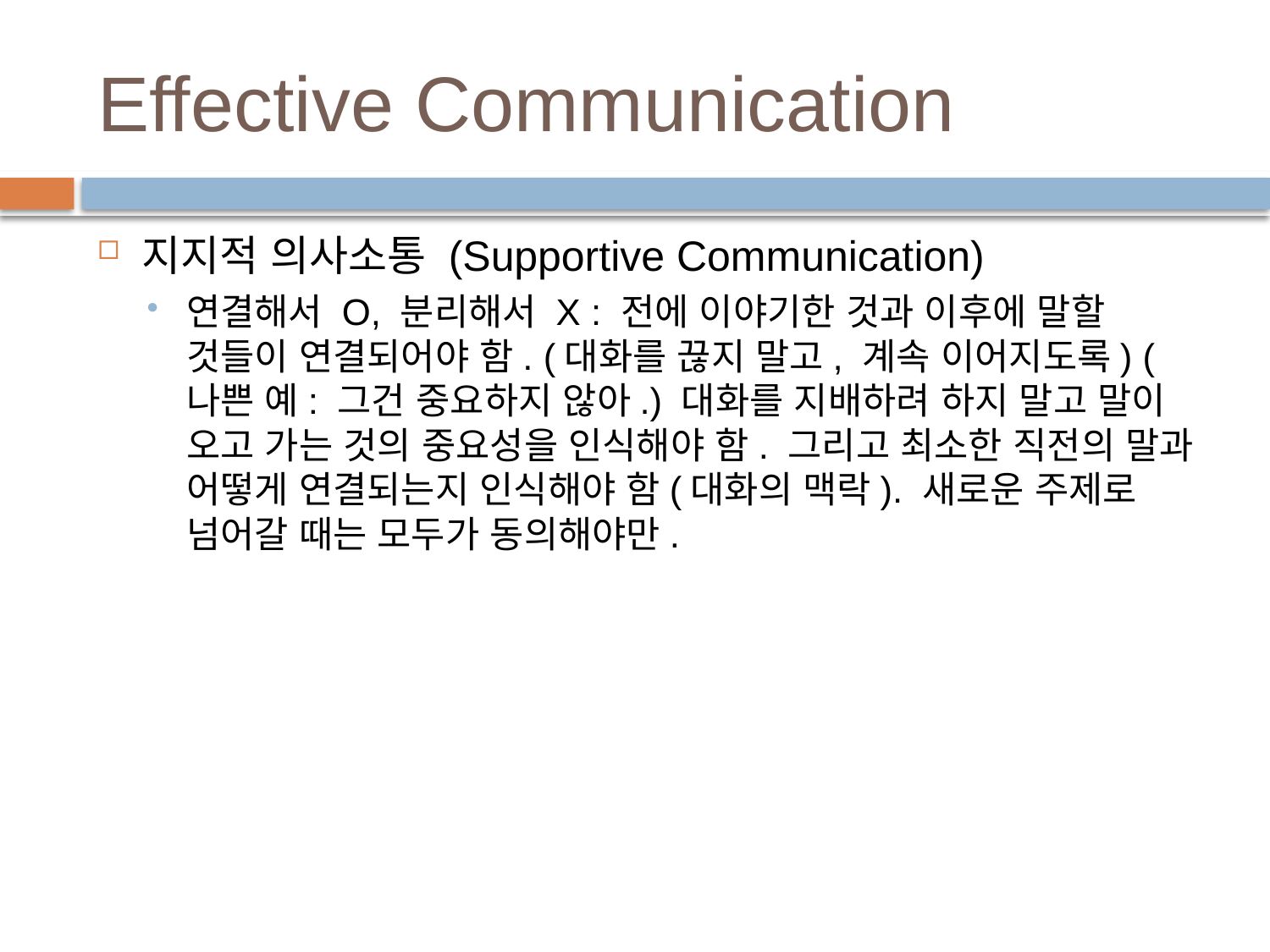

# Effective Communication
지지적 의사소통 (Supportive Communication)
연결해서 O, 분리해서 X : 전에 이야기한 것과 이후에 말할 것들이 연결되어야 함. (대화를 끊지 말고, 계속 이어지도록) (나쁜 예: 그건 중요하지 않아.) 대화를 지배하려 하지 말고 말이 오고 가는 것의 중요성을 인식해야 함. 그리고 최소한 직전의 말과 어떻게 연결되는지 인식해야 함(대화의 맥락). 새로운 주제로 넘어갈 때는 모두가 동의해야만.